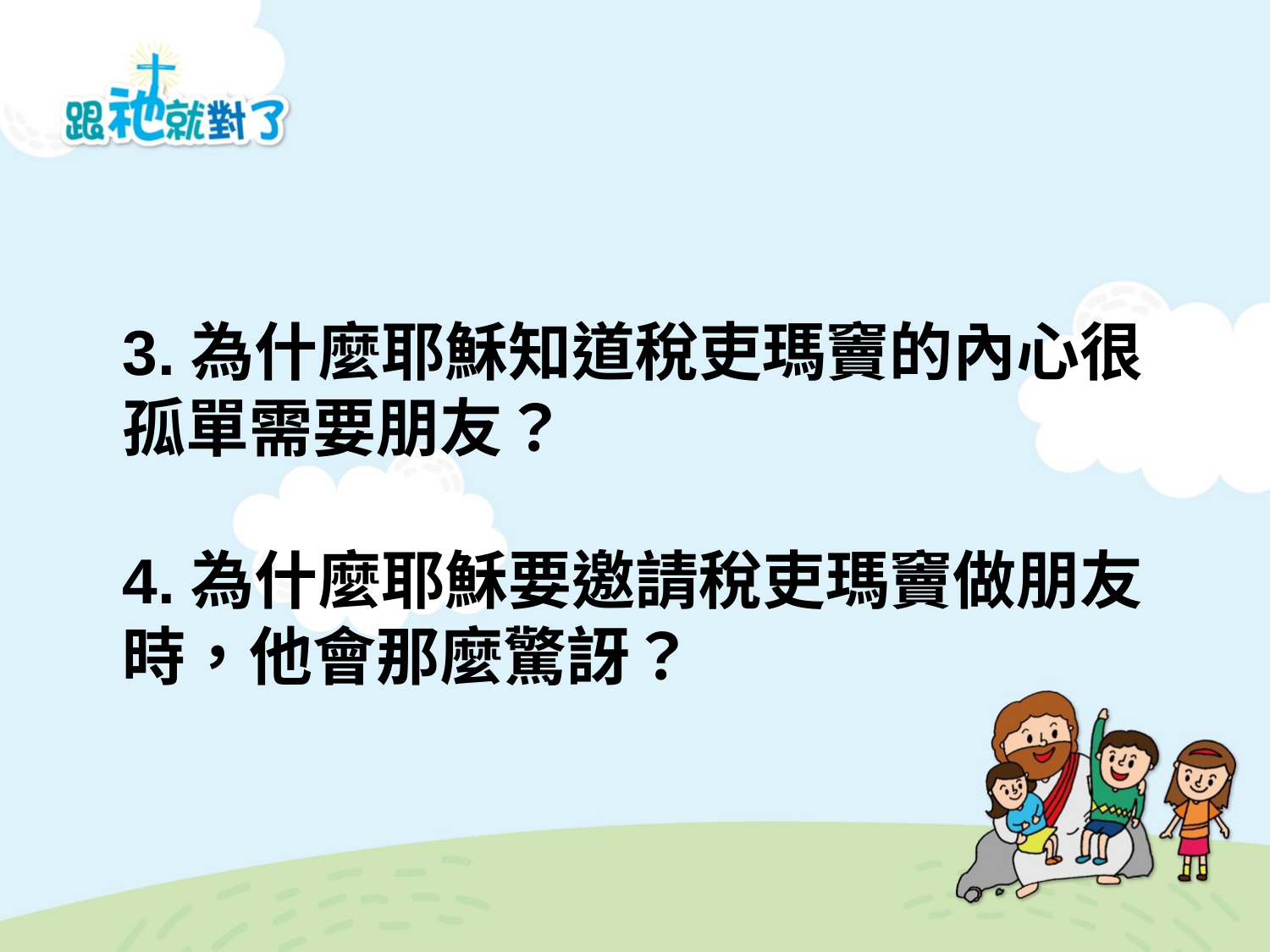

3.為什麼耶穌知道稅吏瑪竇的內心很孤單需要朋友？

4.為什麼耶穌要邀請稅吏瑪竇做朋友時，他會那麼驚訝？